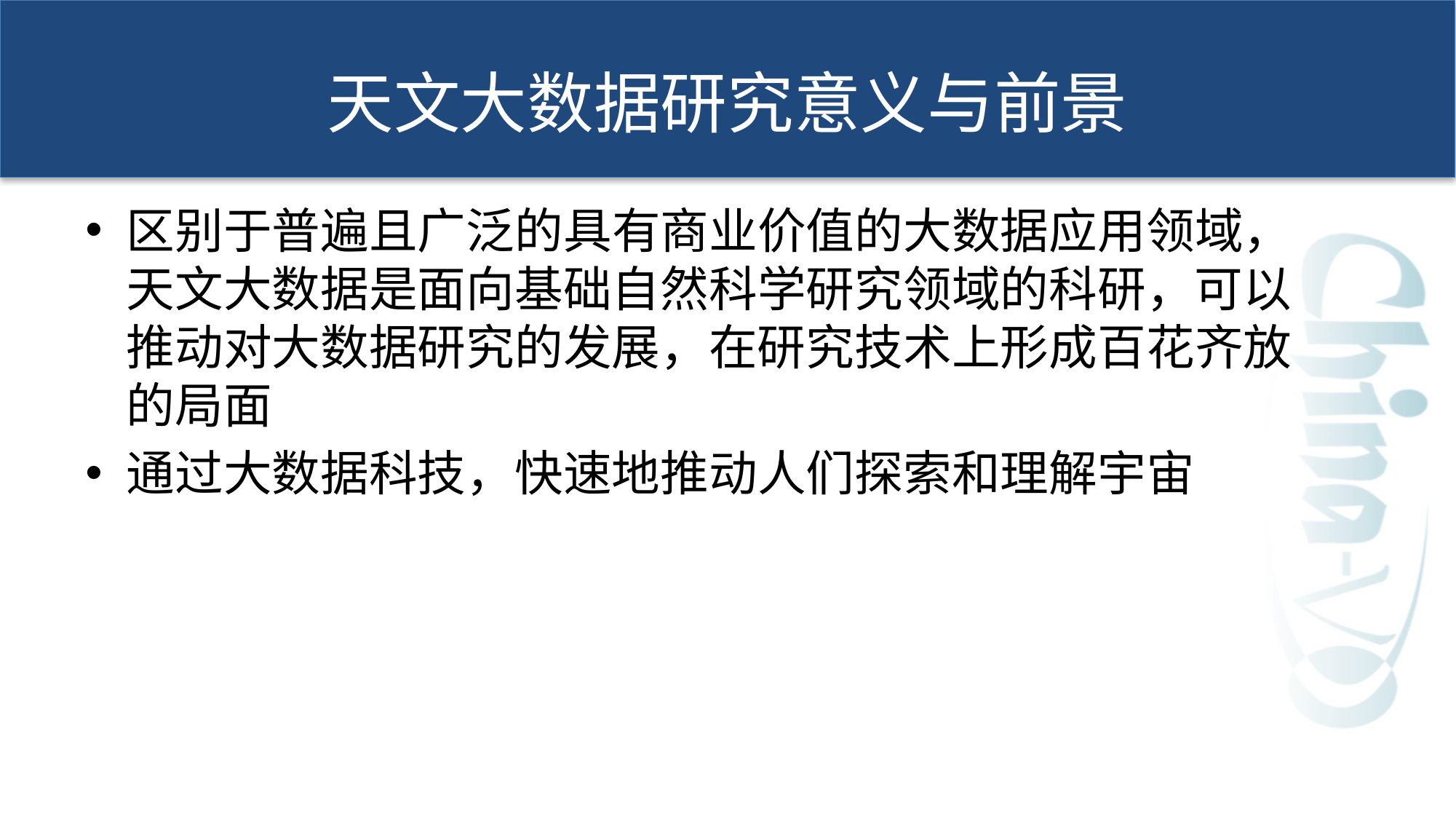

# 天文大数据研究意义与前景
区别于普遍且广泛的具有商业价值的大数据应用领域，天文大数据是面向基础自然科学研究领域的科研，可以推动对大数据研究的发展，在研究技术上形成百花齐放的局面
通过大数据科技，快速地推动人们探索和理解宇宙